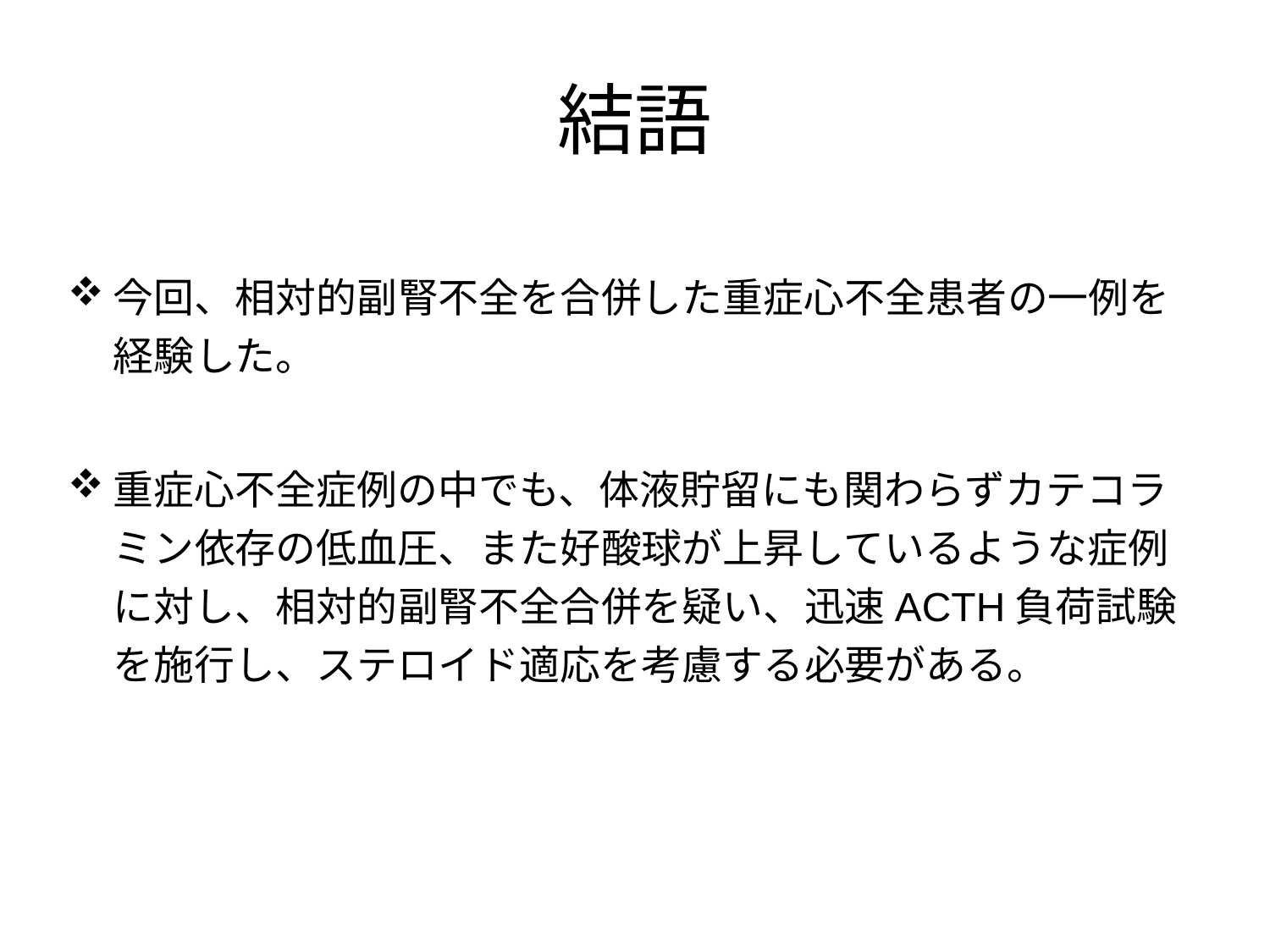

# 結語
今回、相対的副腎不全を合併した重症心不全患者の一例を経験した。

重症心不全症例の中でも、体液貯留にも関わらずカテコラミン依存の低血圧、また好酸球が上昇しているような症例に対し、相対的副腎不全合併を疑い、迅速ACTH負荷試験を施行し、ステロイド適応を考慮する必要がある。